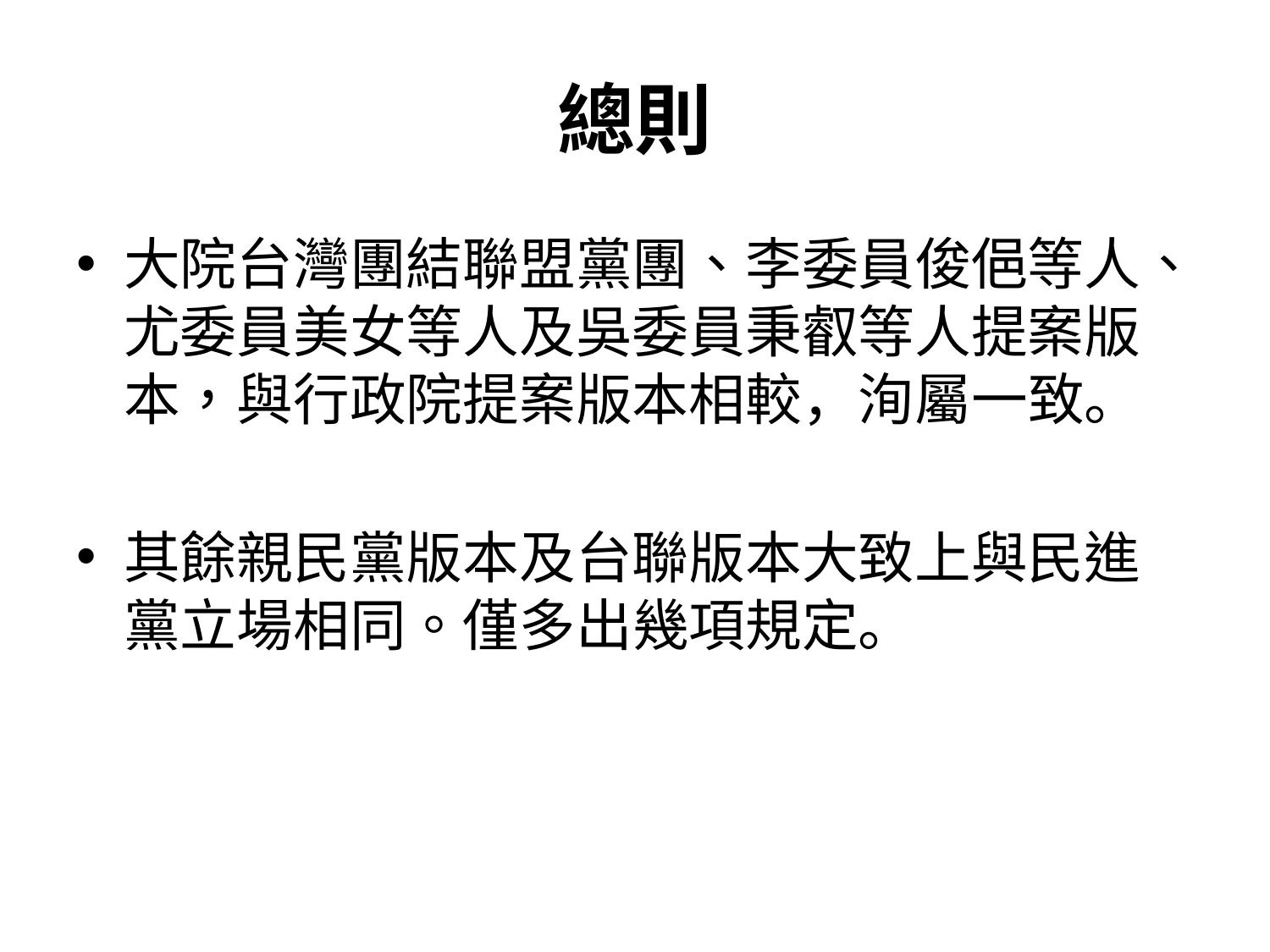

# 總則
大院台灣團結聯盟黨團、李委員俊俋等人、尤委員美女等人及吳委員秉叡等人提案版本，與行政院提案版本相較，洵屬一致。

其餘親民黨版本及台聯版本大致上與民進黨立場相同。僅多出幾項規定。